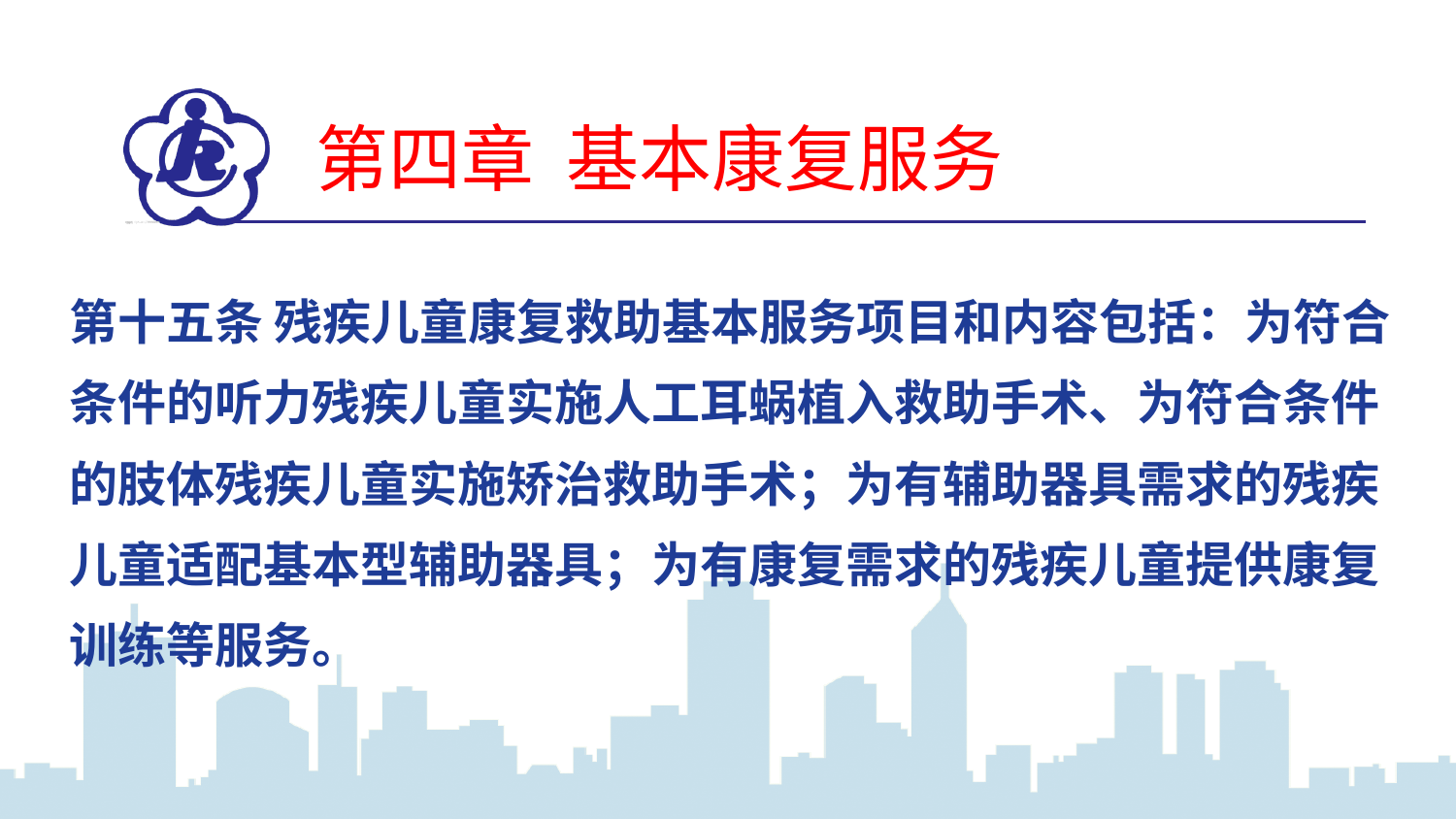

第四章  基本康复服务
第十五条 残疾儿童康复救助基本服务项目和内容包括：为符合条件的听力残疾儿童实施人工耳蜗植入救助手术、为符合条件的肢体残疾儿童实施矫治救助手术；为有辅助器具需求的残疾儿童适配基本型辅助器具；为有康复需求的残疾儿童提供康复训练等服务。